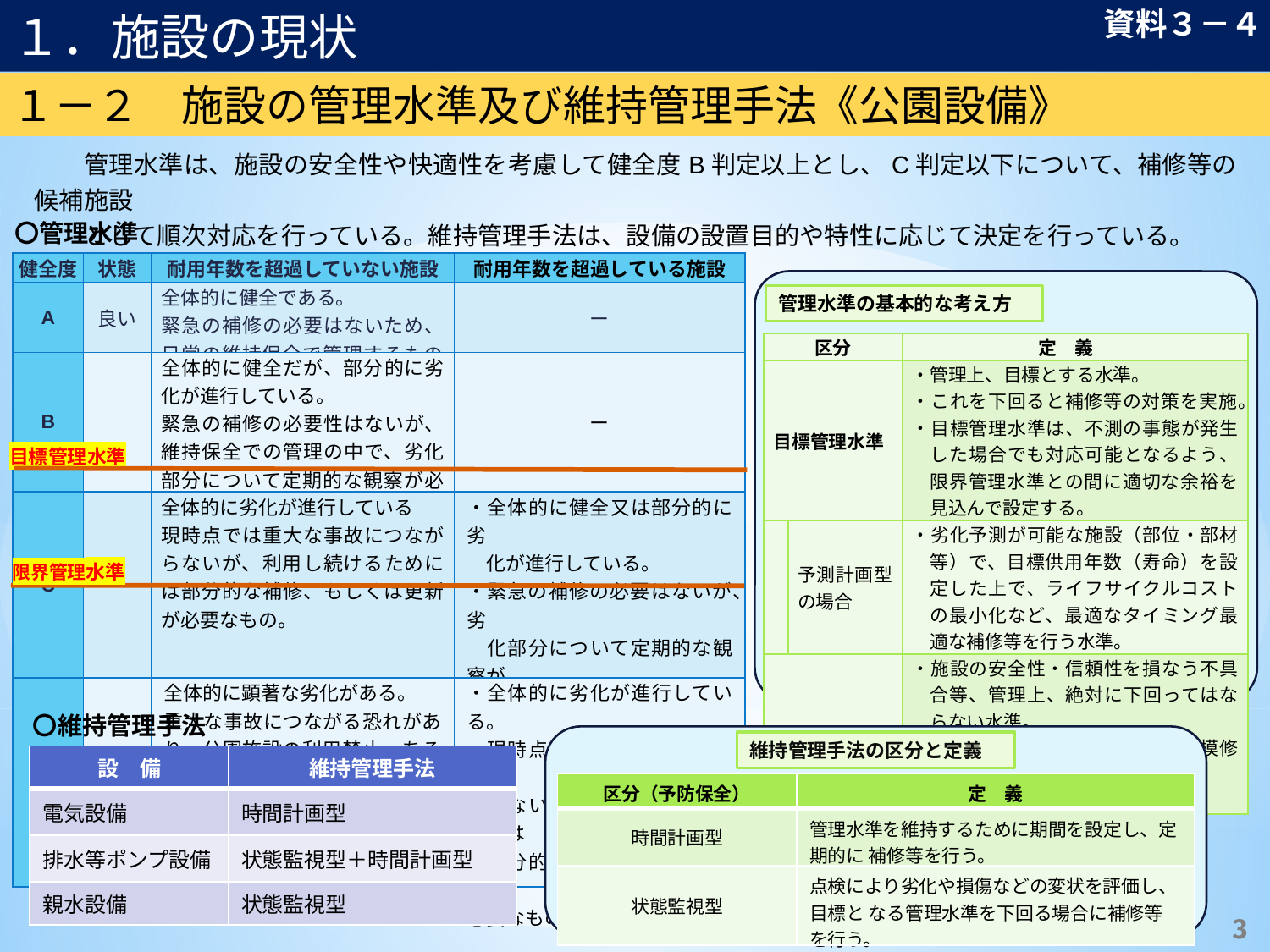

１．施設の現状
資料３－４
１－２　施設の管理水準及び維持管理手法《公園設備》
　　管理水準は、施設の安全性や快適性を考慮して健全度B判定以上とし、C判定以下について、補修等の候補施設
　　として順次対応を行っている。維持管理手法は、設備の設置目的や特性に応じて決定を行っている。
〇管理水準
| 健全度 | 状態 | 耐用年数を超過していない施設 | 耐用年数を超過している施設 |
| --- | --- | --- | --- |
| A | 良い | 全体的に健全である。 緊急の補修の必要はないため、日常の維持保全で管理するもの。 | ー |
| B |  | 全体的に健全だが、部分的に劣化が進行している。 緊急の補修の必要性はないが、維持保全での管理の中で、劣化部分について定期的な観察が必要なもの。 | ー |
| C |  | 全体的に劣化が進行している 現時点では重大な事故につながらないが、利用し続けるためには部分的な補修、もしくは更新が必要なもの。 | ・全体的に健全又は部分的に劣 　化が進行している。 ・緊急の補修の必要はないが、劣 　化部分について定期的な観察が 　必要なもの。 |
| D |  | 全体的に顕著な劣化がある。 重大な事故につながる恐れがあり、公園施設の利用禁止　あるいは、緊急な補修、もしくは更新が必要とされるもの。 | ・全体的に劣化が進行している。 ・現時点では重大な事故につなが 　らないが、利用し続けるためには 　部分的な補修、もしくは更新が 必要なもの。 |

管理水準の基本的な考え方
| 区分 |  | 定　義 |
| --- | --- | --- |
| 目標管理水準 |  | ・管理上、目標とする水準。 ・これを下回ると補修等の対策を実施。 ・目標管理水準は、不測の事態が発生した場合でも対応可能となるよう、限界管理水準との間に適切な余裕を見込んで設定する。 |
|  | 予測計画型の場合 | ・劣化予測が可能な施設（部位・部材等）で、目標供用年数（寿命）を設定した上で、ライフサイクルコストの最小化など、最適なタイミング最適な補修等を行う水準。 |
| 限界管理水準 |  | ・施設の安全性・信頼性を損なう不具合等、管理上、絶対に下回ってはならない水準。 ・一般的に、これを超えると大規模修繕や 　更新等が必要となる。 |
目標管理水準
限界管理水準
〇維持管理手法

維持管理手法の区分と定義
| 設　備 | 維持管理手法 |
| --- | --- |
| 電気設備 | 時間計画型 |
| 排水等ポンプ設備 | 状態監視型＋時間計画型 |
| 親水設備 | 状態監視型 |
| 区分（予防保全） | 定　義 |
| --- | --- |
| 時間計画型 | 管理水準を維持するために期間を設定し、定期的に 補修等を行う。 |
| 状態監視型 | 点検により劣化や損傷などの変状を評価し、目標と なる管理水準を下回る場合に補修等を行う。 |
3